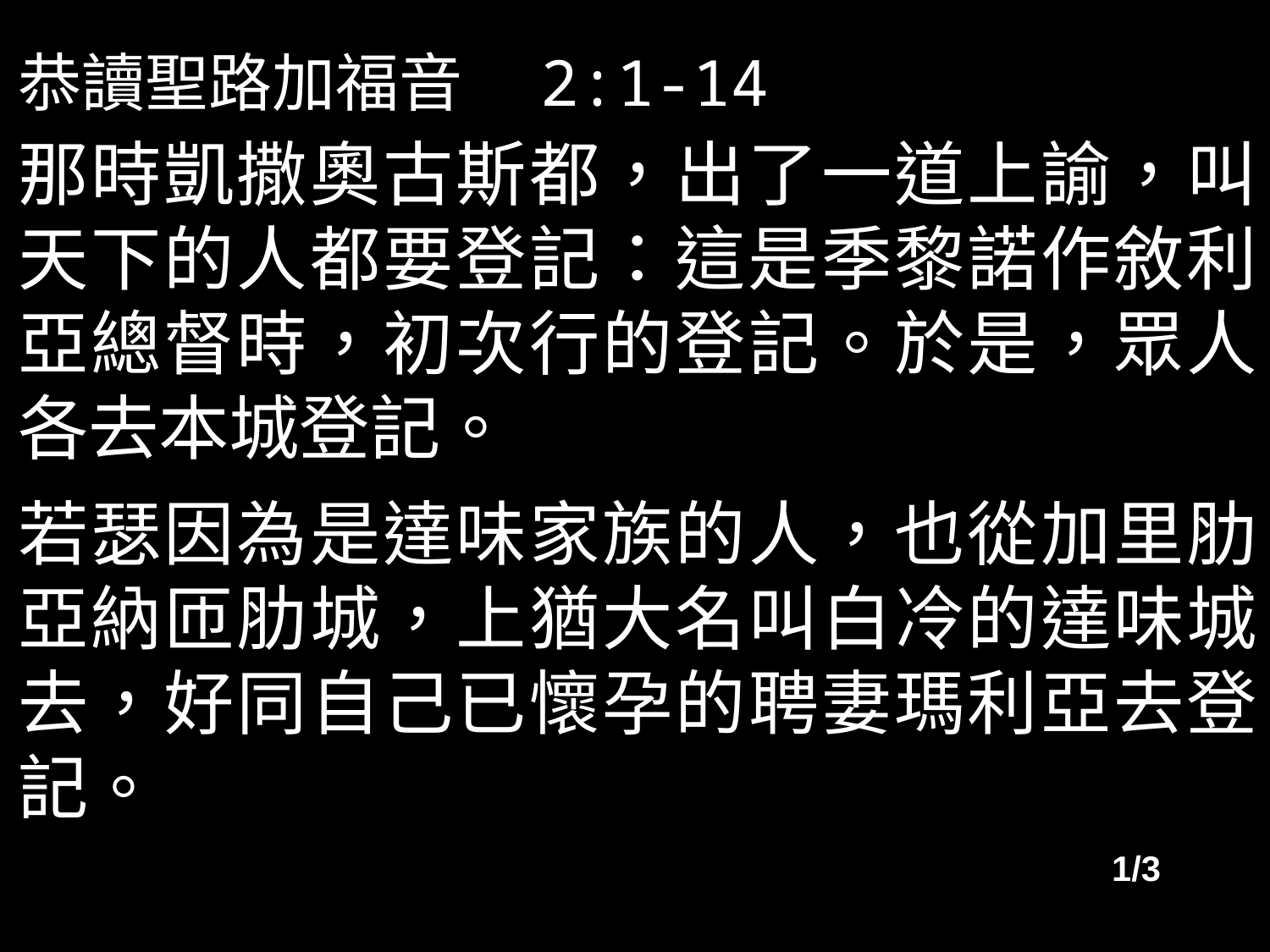

恭讀聖路加福音　2:1-14
那時凱撒奧古斯都，出了一道上諭，叫天下的人都要登記：這是季黎諾作敘利亞總督時，初次行的登記。於是，眾人各去本城登記。
若瑟因為是達味家族的人，也從加里肋亞納匝肋城，上猶大名叫白冷的達味城去，好同自己已懷孕的聘妻瑪利亞去登記。
1/3